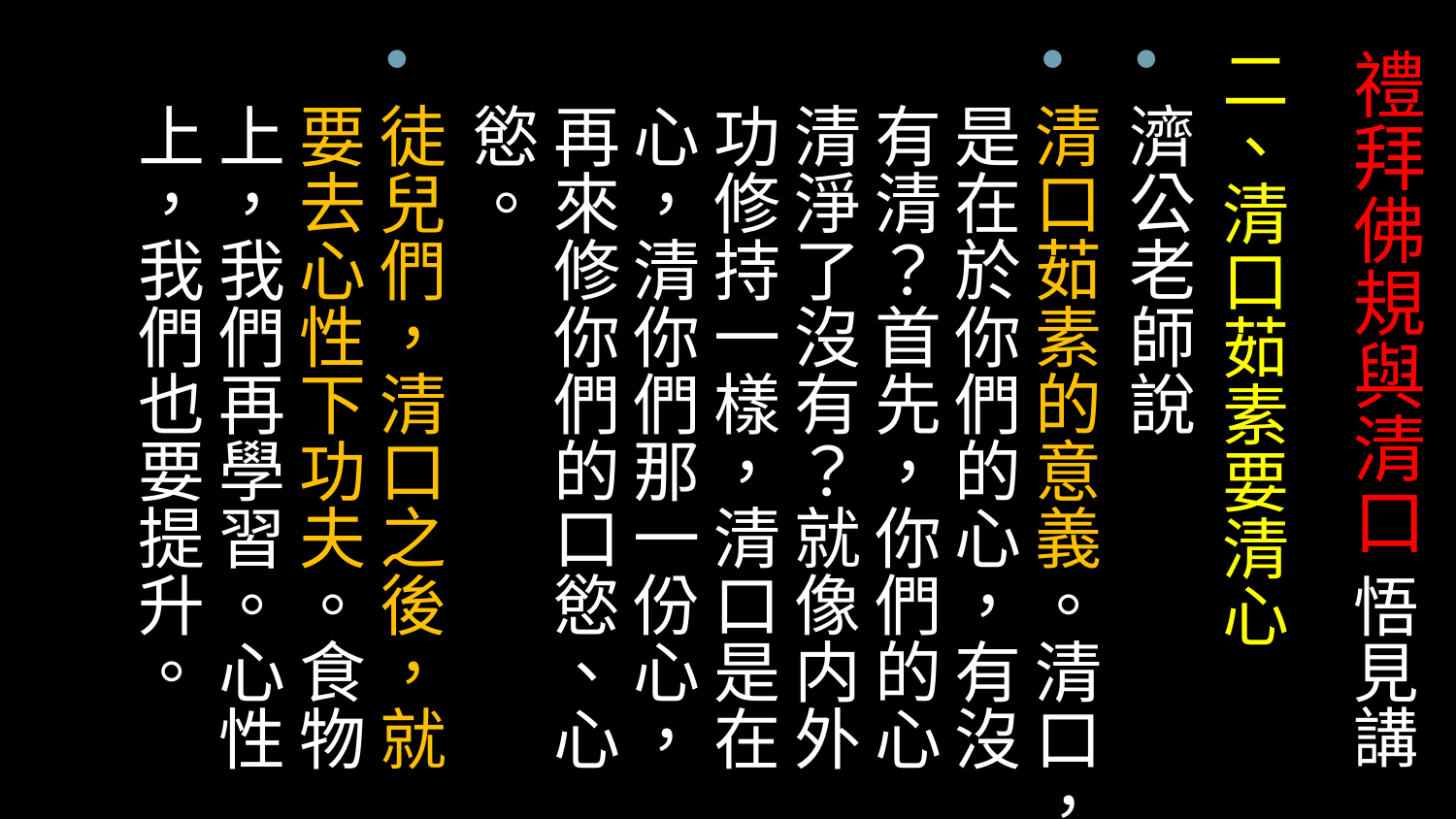

# 禮拜佛規與清口 悟見講
二、清口茹素要清心
濟公老師說
清口茹素的意義。清口，是在於你們的心，有沒有清？首先，你們的心清淨了沒有？就像内外功修持一樣，清口是在心，清你們那一份心，再來修你們的口慾、心慾。
徒兒們，清口之後，就要去心性下功夫。食物上，我們再學習。心性上，我們也要提升。